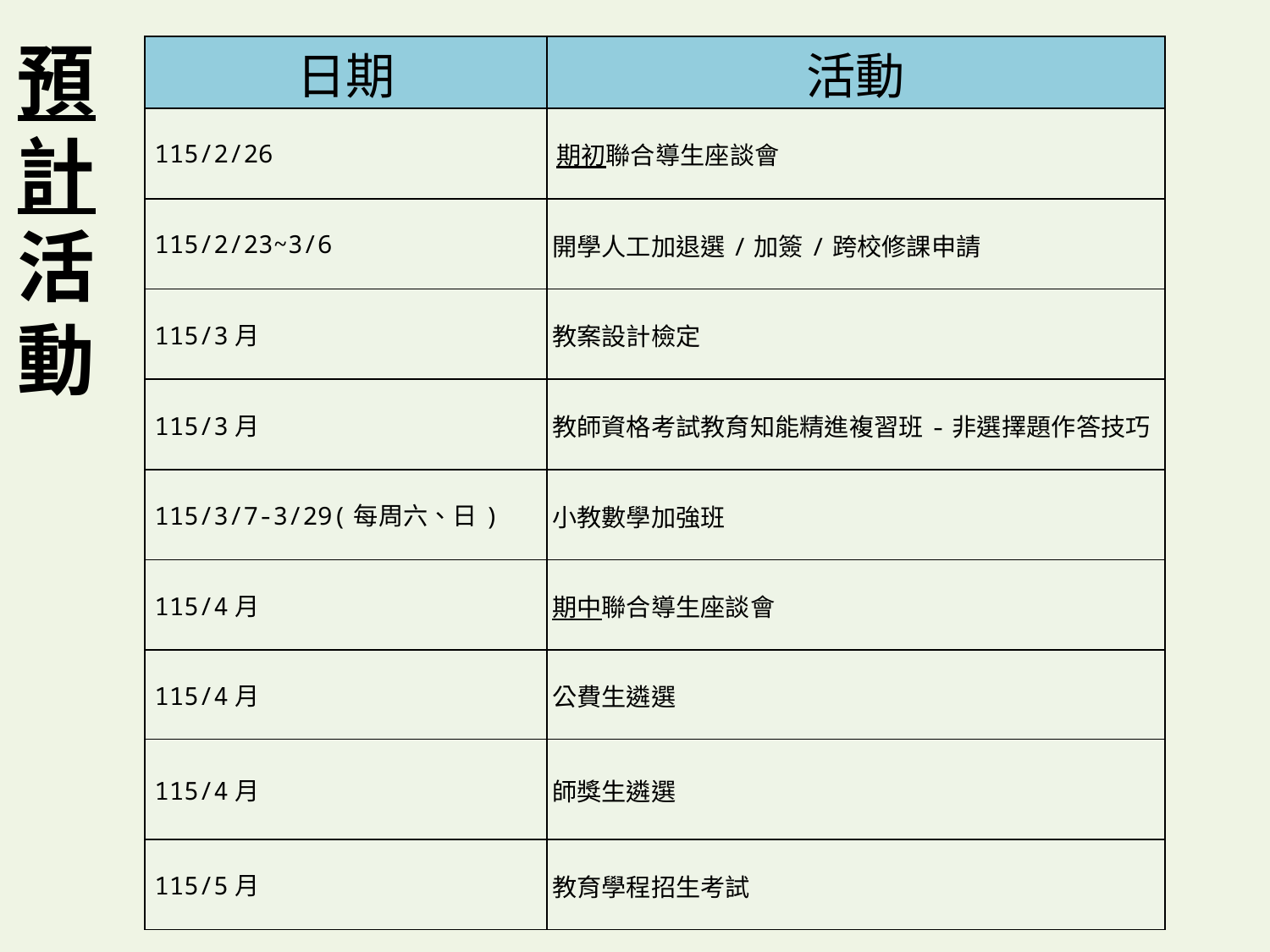

# 預計活動
| 日期 | 活動 |
| --- | --- |
| 115/2/26 | 期初聯合導生座談會 |
| 115/2/23~3/6 | 開學人工加退選/加簽/跨校修課申請 |
| 115/3月 | 教案設計檢定 |
| 115/3月 | 教師資格考試教育知能精進複習班-非選擇題作答技巧 |
| 115/3/7-3/29(每周六、日) | 小教數學加強班 |
| 115/4月 | 期中聯合導生座談會 |
| 115/4月 | 公費生遴選 |
| 115/4月 | 師獎生遴選 |
| 115/5月 | 教育學程招生考試 |
59